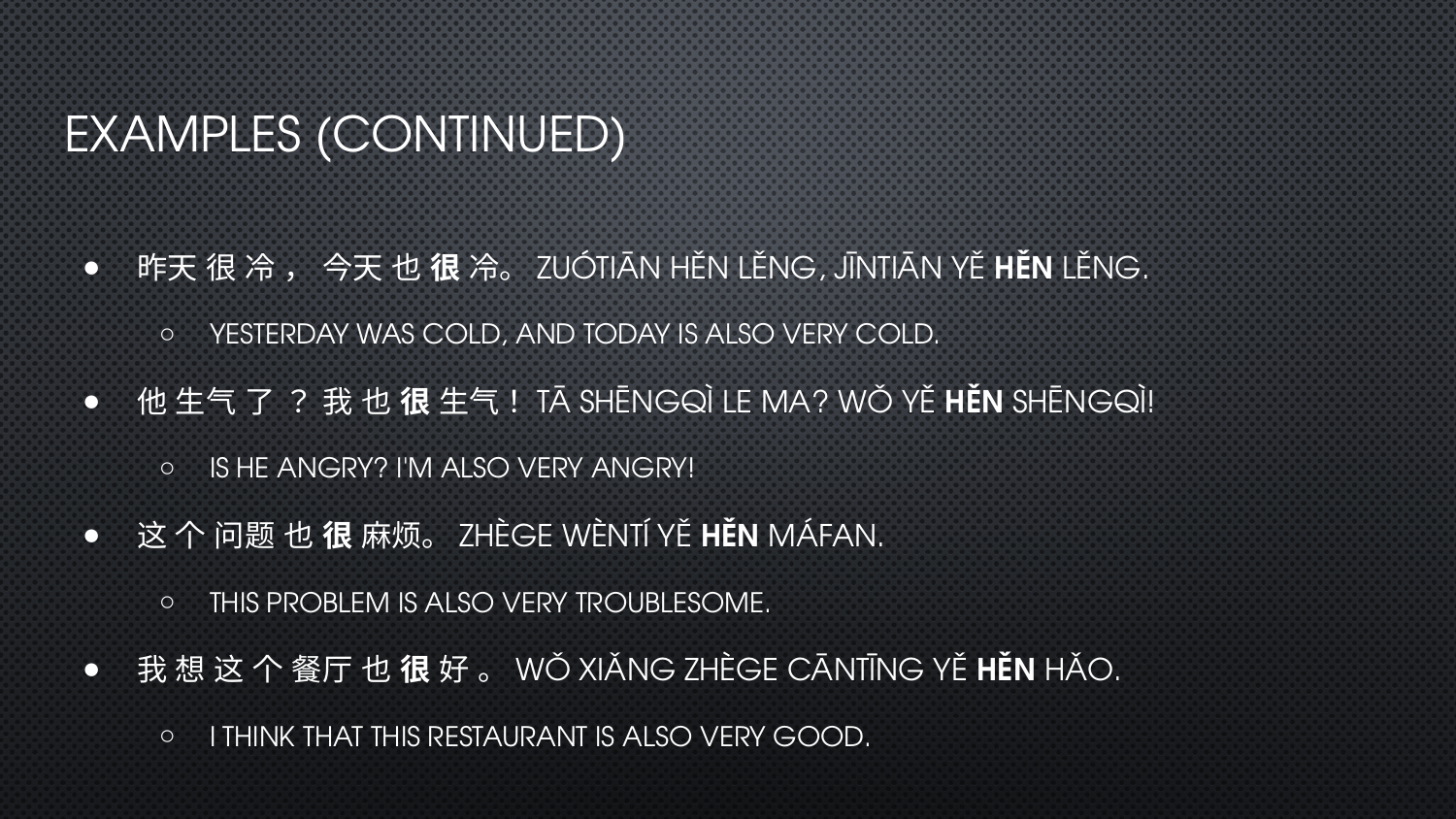

# Examples (Continued)
昨天 很 冷 ， 今天 也 很 冷。Zuótiān hěn lěng, jīntiān yě hěn lěng.
Yesterday was cold, and today is also very cold.
他 生气 了 ？ 我 也 很 生气！Tā shēngqì le ma? Wǒ yě hěn shēngqì!
Is he angry? I'm also very angry!
这 个 问题 也 很 麻烦。Zhège wèntí yě hěn máfan.
This problem is also very troublesome.
我 想 这 个 餐厅 也 很 好 。Wǒ xiǎng zhège cāntīng yě hěn hǎo.
I think that this restaurant is also very good.